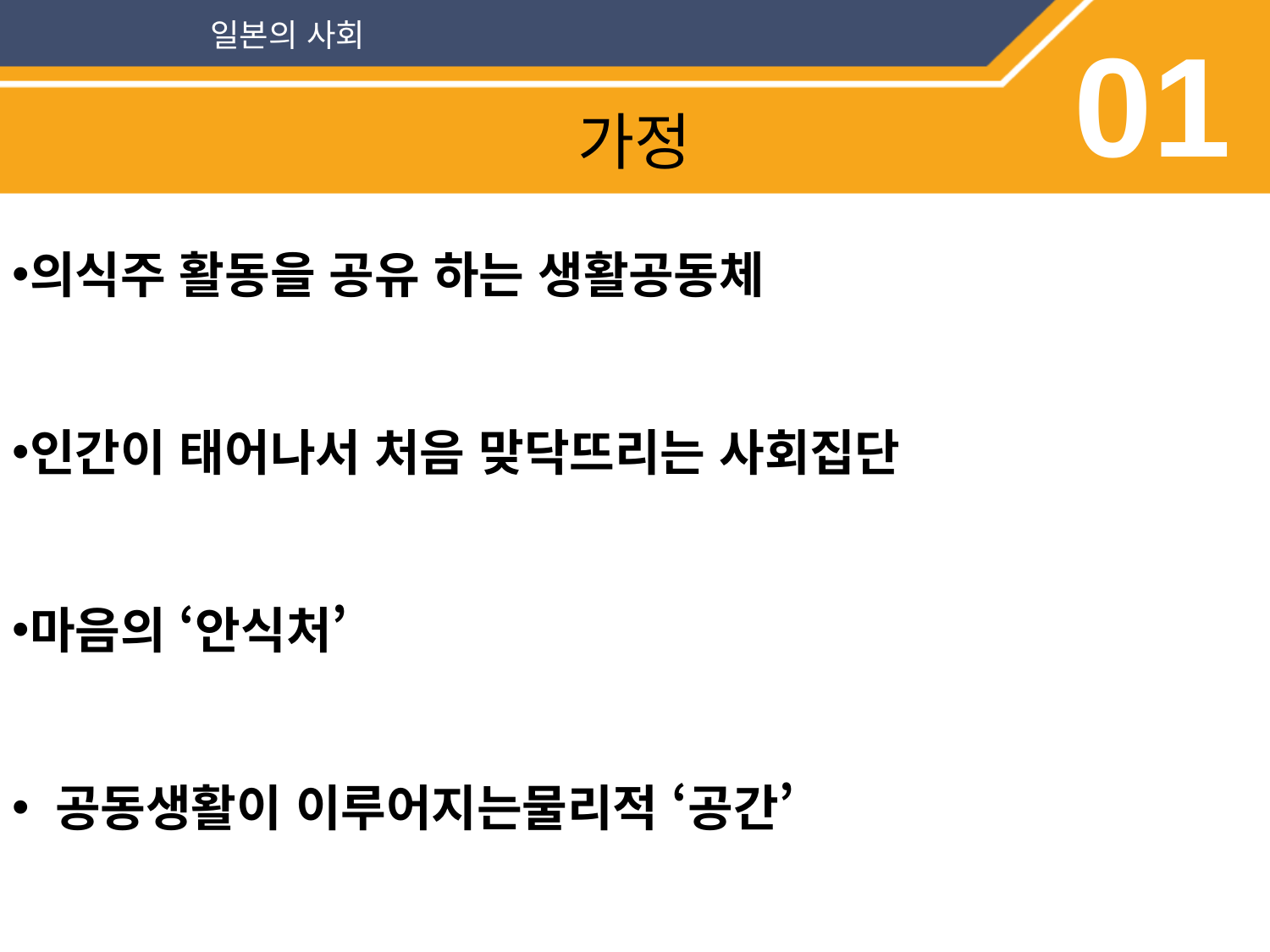

일본의 사회
01
가정
의식주 활동을 공유 하는 생활공동체

인간이 태어나서 처음 맞닥뜨리는 사회집단

마음의 ‘안식처’

 공동생활이 이루어지는물리적 ‘공간’